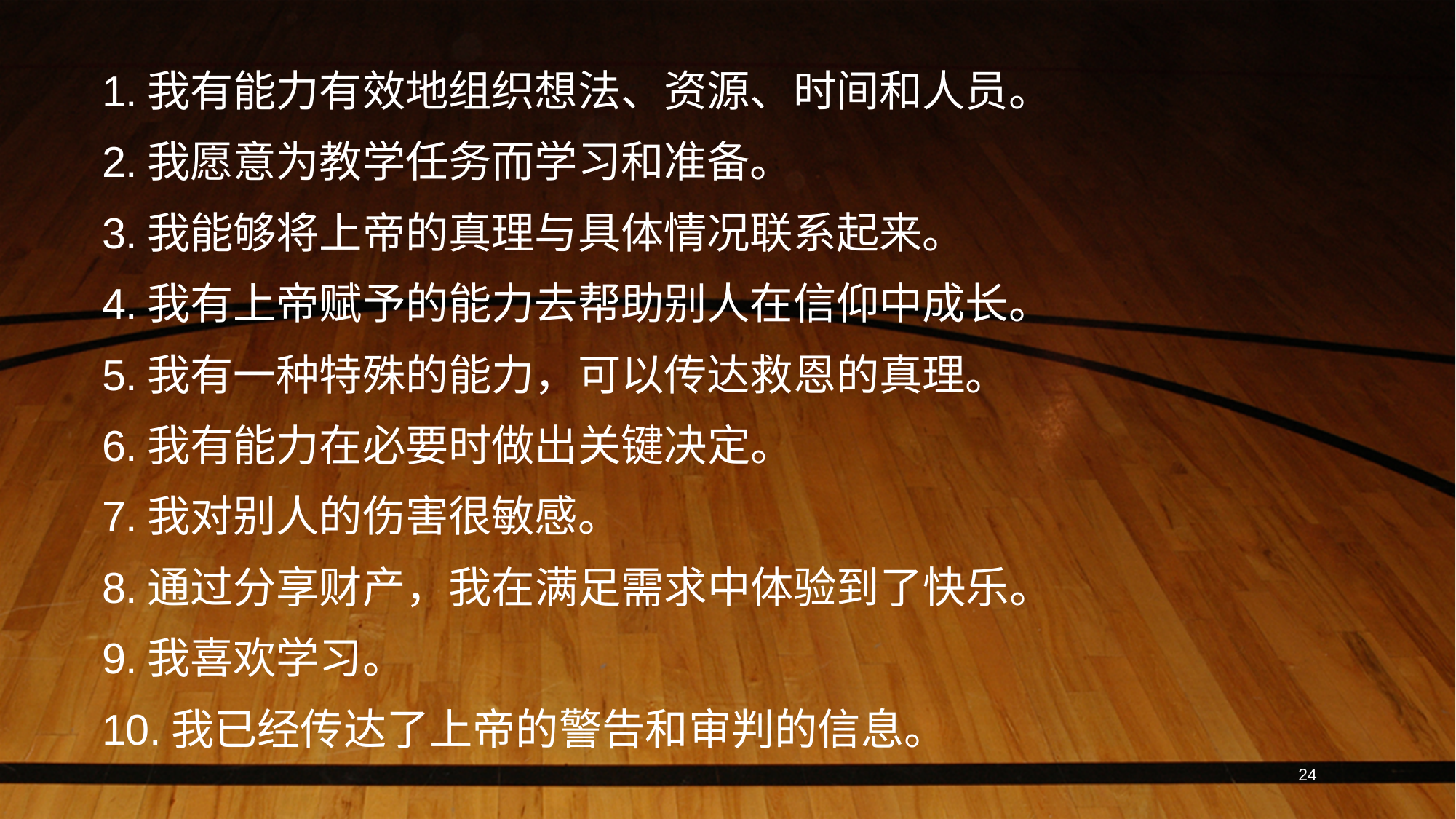

1.我有能力有效地组织想法、资源、时间和人员。
2.我愿意为教学任务而学习和准备。
3.我能够将上帝的真理与具体情况联系起来。
4.我有上帝赋予的能力去帮助别人在信仰中成长。
5.我有一种特殊的能力，可以传达救恩的真理。
6.我有能力在必要时做出关键决定。
7.我对别人的伤害很敏感。
8.通过分享财产，我在满足需求中体验到了快乐。
9.我喜欢学习。
10.我已经传达了上帝的警告和审判的信息。

24